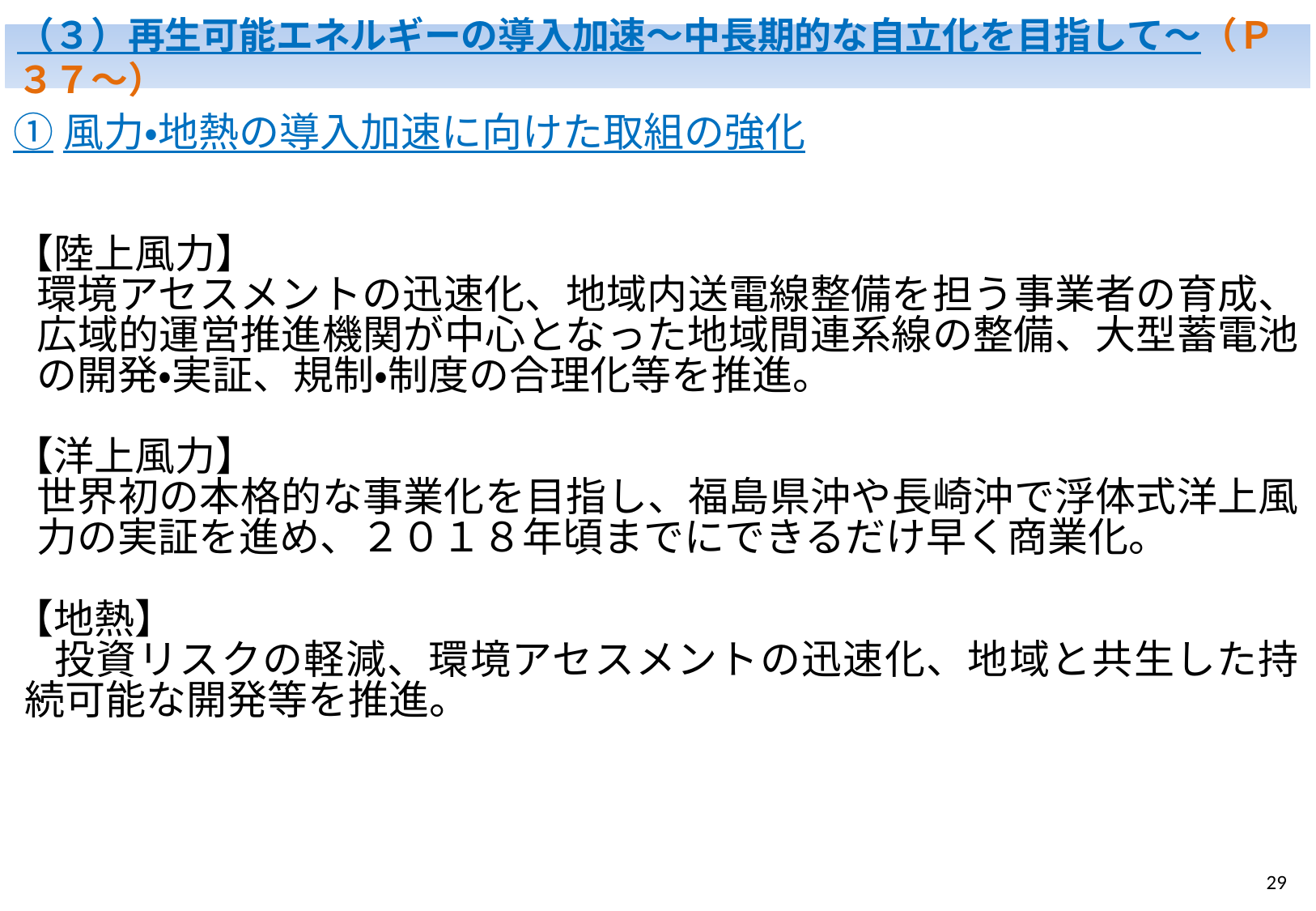

（３）再生可能エネルギーの導入加速～中長期的な自立化を目指して～（Ｐ３７～）

①風力・地熱の導入加速に向けた取組の強化

【陸上風力】
環境アセスメントの迅速化、地域内送電線整備を担う事業者の育成、広域的運営推進機関が中心となった地域間連系線の整備、大型蓄電池の開発・実証、規制・制度の合理化等を推進。

【洋上風力】
世界初の本格的な事業化を目指し、福島県沖や長崎沖で浮体式洋上風力の実証を進め、２０１８年頃までにできるだけ早く商業化。

【地熱】
　投資リスクの軽減、環境アセスメントの迅速化、地域と共生した持続可能な開発等を推進。

29